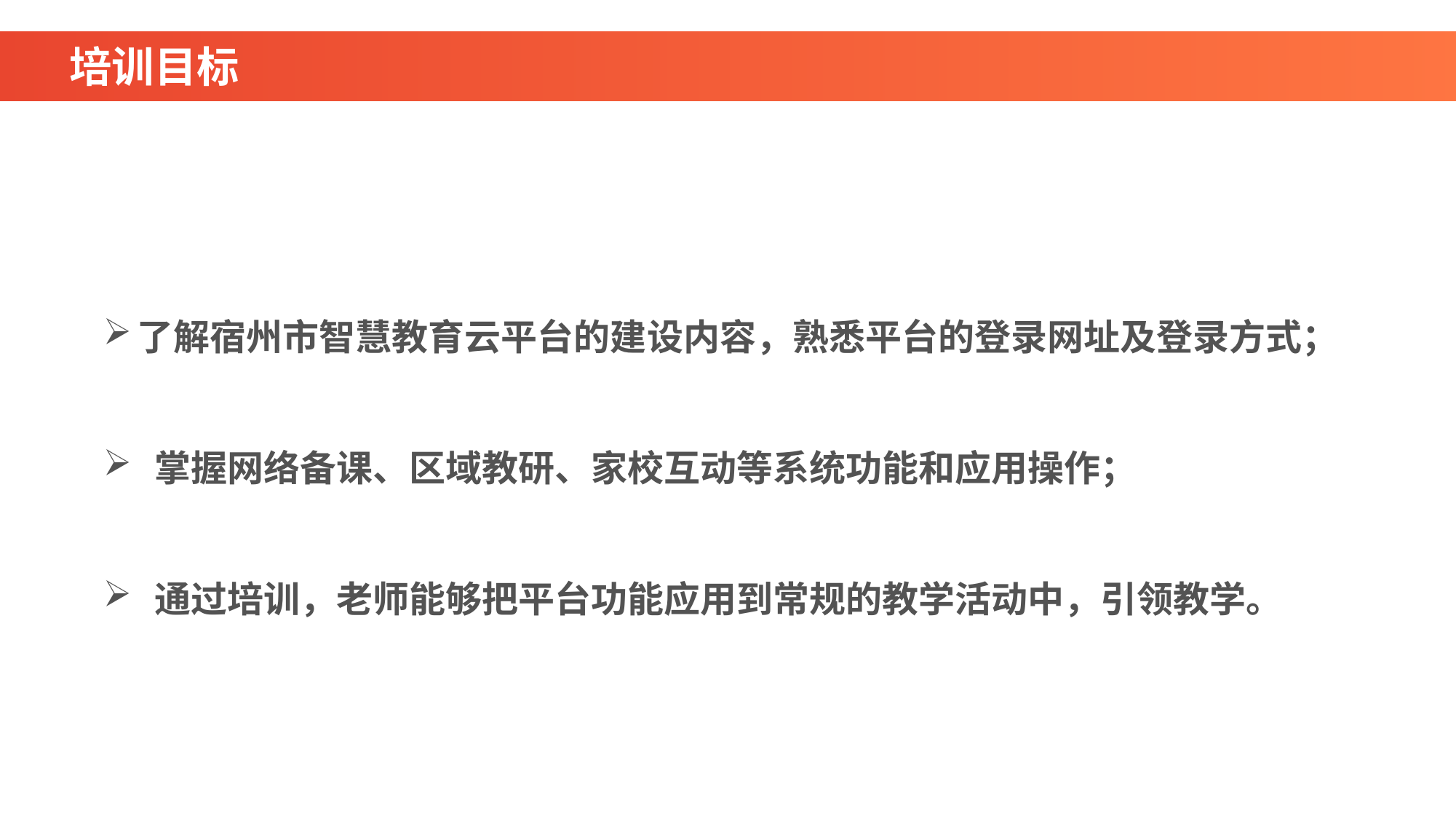

培训目标
了解宿州市智慧教育云平台的建设内容，熟悉平台的登录网址及登录方式；
 掌握网络备课、区域教研、家校互动等系统功能和应用操作；
 通过培训，老师能够把平台功能应用到常规的教学活动中，引领教学。